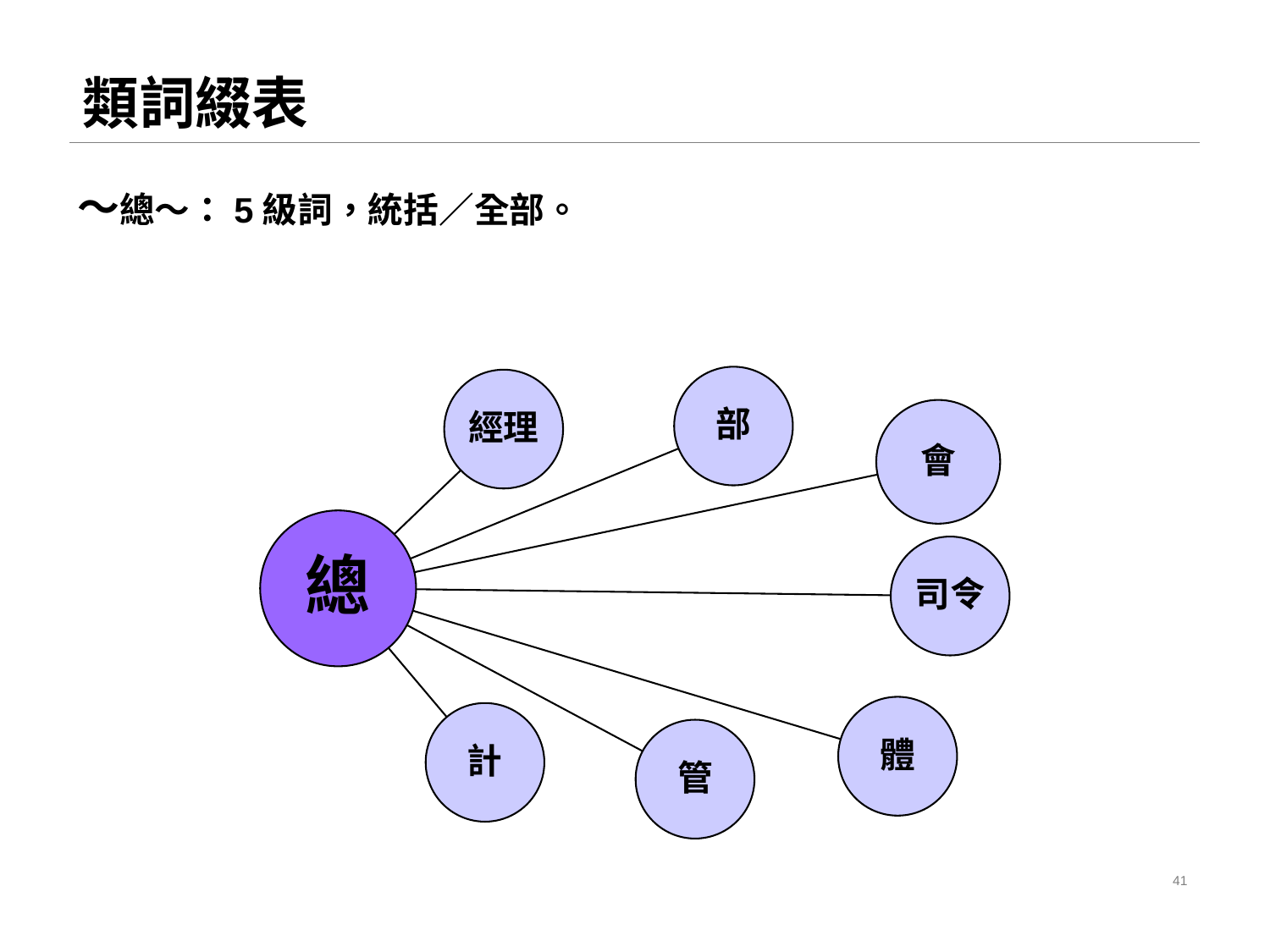

# 類詞綴表
～總～：5級詞，統括／全部。
總

會

計

體

管

司令

經理

部
41